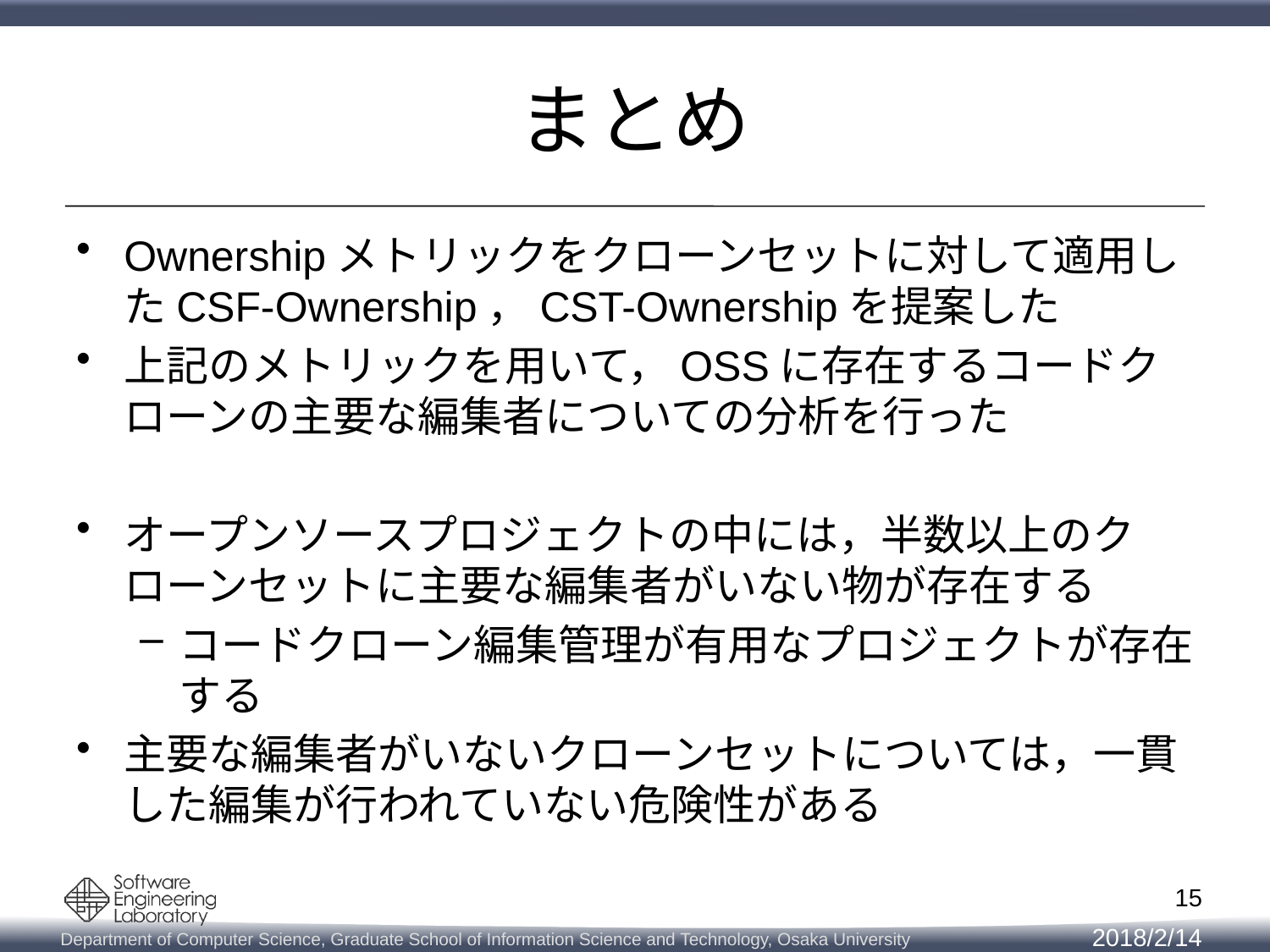

# まとめ
Ownershipメトリックをクローンセットに対して適用したCSF-Ownership，CST-Ownershipを提案した
上記のメトリックを用いて，OSSに存在するコードクローンの主要な編集者についての分析を行った

オープンソースプロジェクトの中には，半数以上のクローンセットに主要な編集者がいない物が存在する
コードクローン編集管理が有用なプロジェクトが存在する
主要な編集者がいないクローンセットについては，一貫した編集が行われていない危険性がある
15
2018/2/14